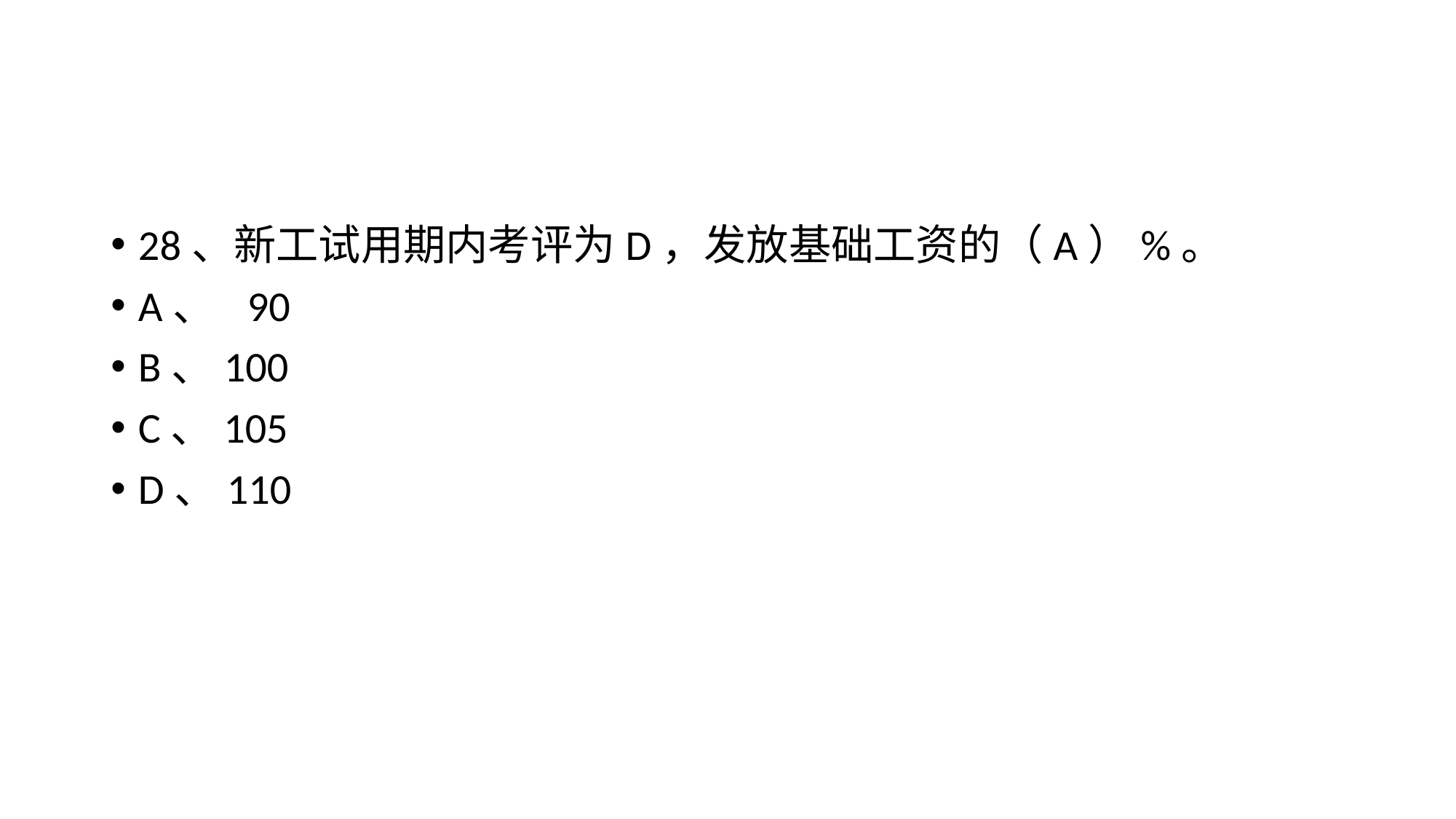

#
28、新工试用期内考评为D，发放基础工资的（A）%。
A、	90
B、100
C、105
D、110